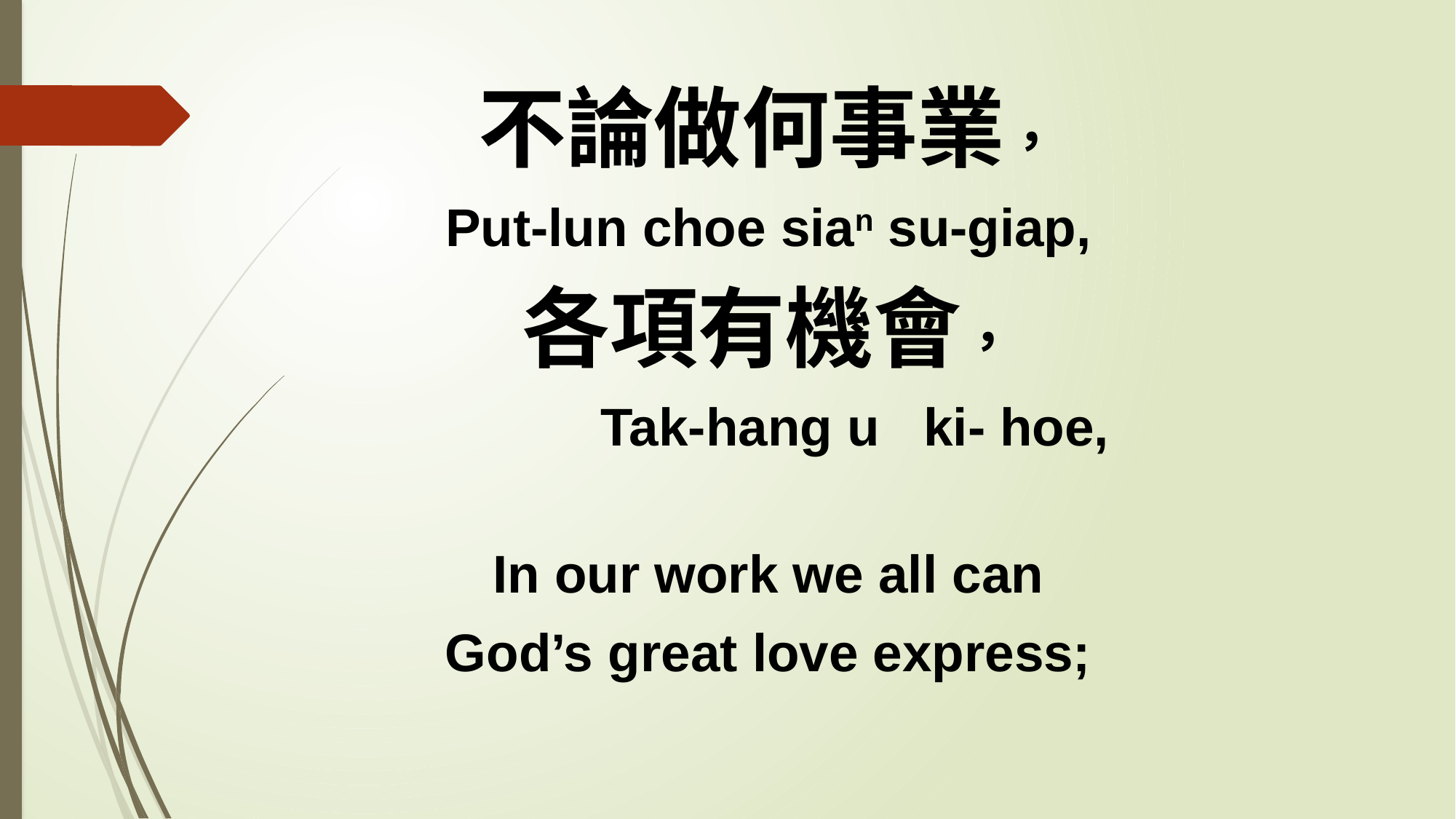

不論做何事業，
Put-lun choe sian su-giap,
各項有機會，
                        Tak-hang u   ki- hoe,

In our work we all can
God’s great love express;